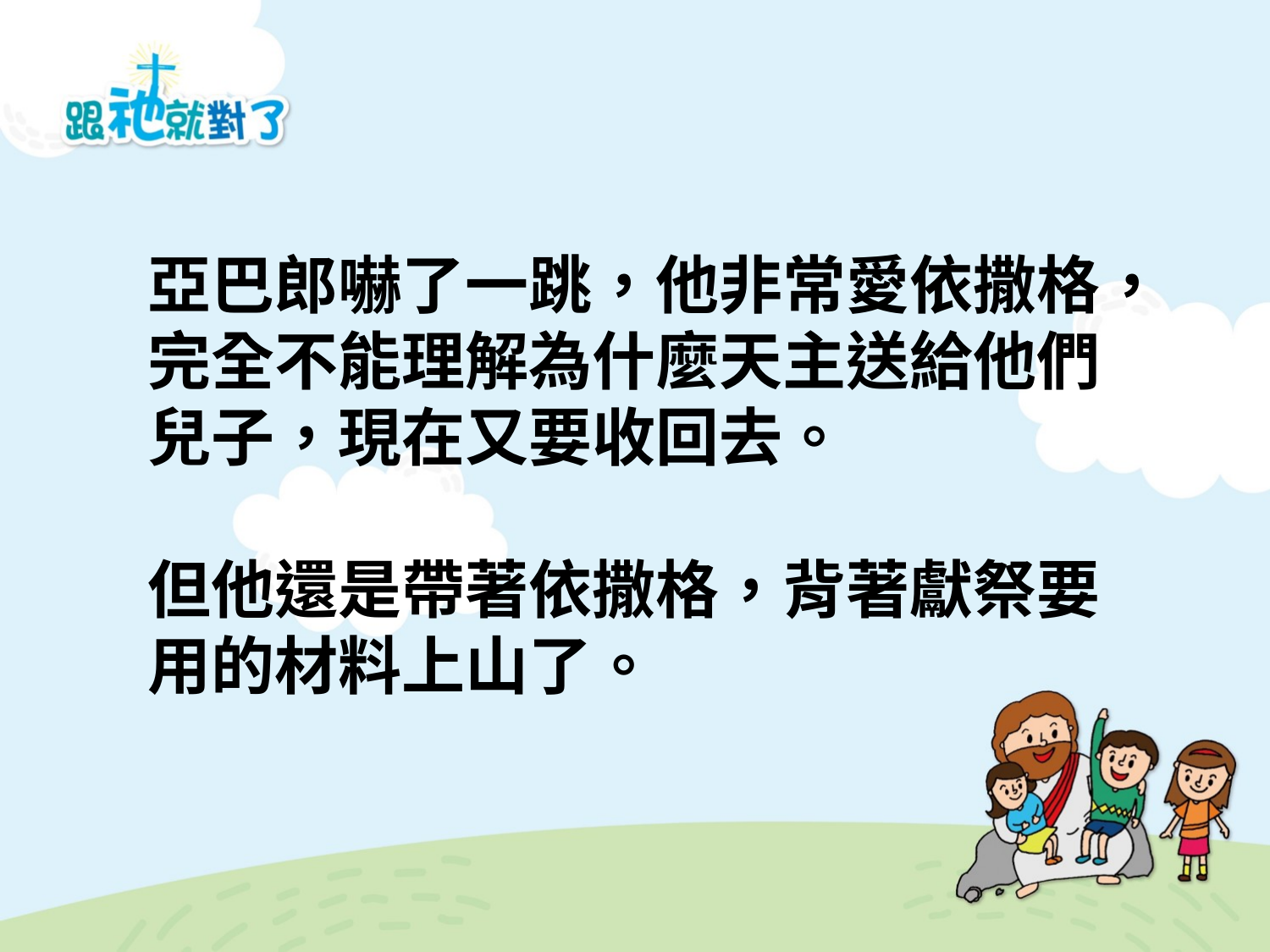

亞巴郎嚇了一跳，他非常愛依撒格，完全不能理解為什麼天主送給他們兒子，現在又要收回去。

但他還是帶著依撒格，背著獻祭要用的材料上山了。